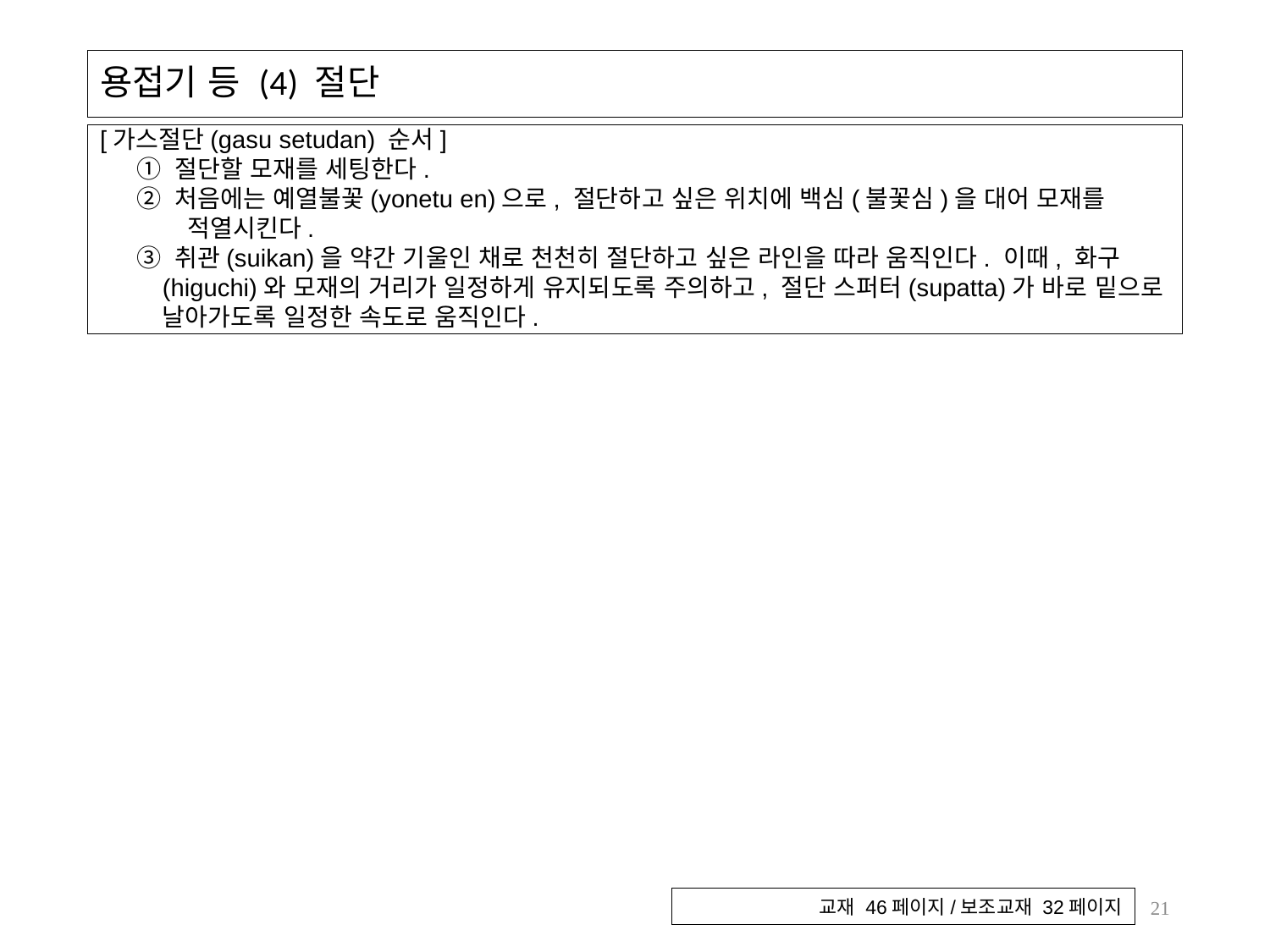

# 용접기 등 (4) 절단
[가스절단(gasu setudan) 순서]
① 절단할 모재를 세팅한다.
② 처음에는 예열불꽃(yonetu en)으로, 절단하고 싶은 위치에 백심(불꽃심)을 대어 모재를 적열시킨다.
③ 취관(suikan)을 약간 기울인 채로 천천히 절단하고 싶은 라인을 따라 움직인다. 이때, 화구(higuchi)와 모재의 거리가 일정하게 유지되도록 주의하고, 절단 스퍼터(supatta)가 바로 밑으로 날아가도록 일정한 속도로 움직인다.
21
교재 46페이지/보조교재 32페이지